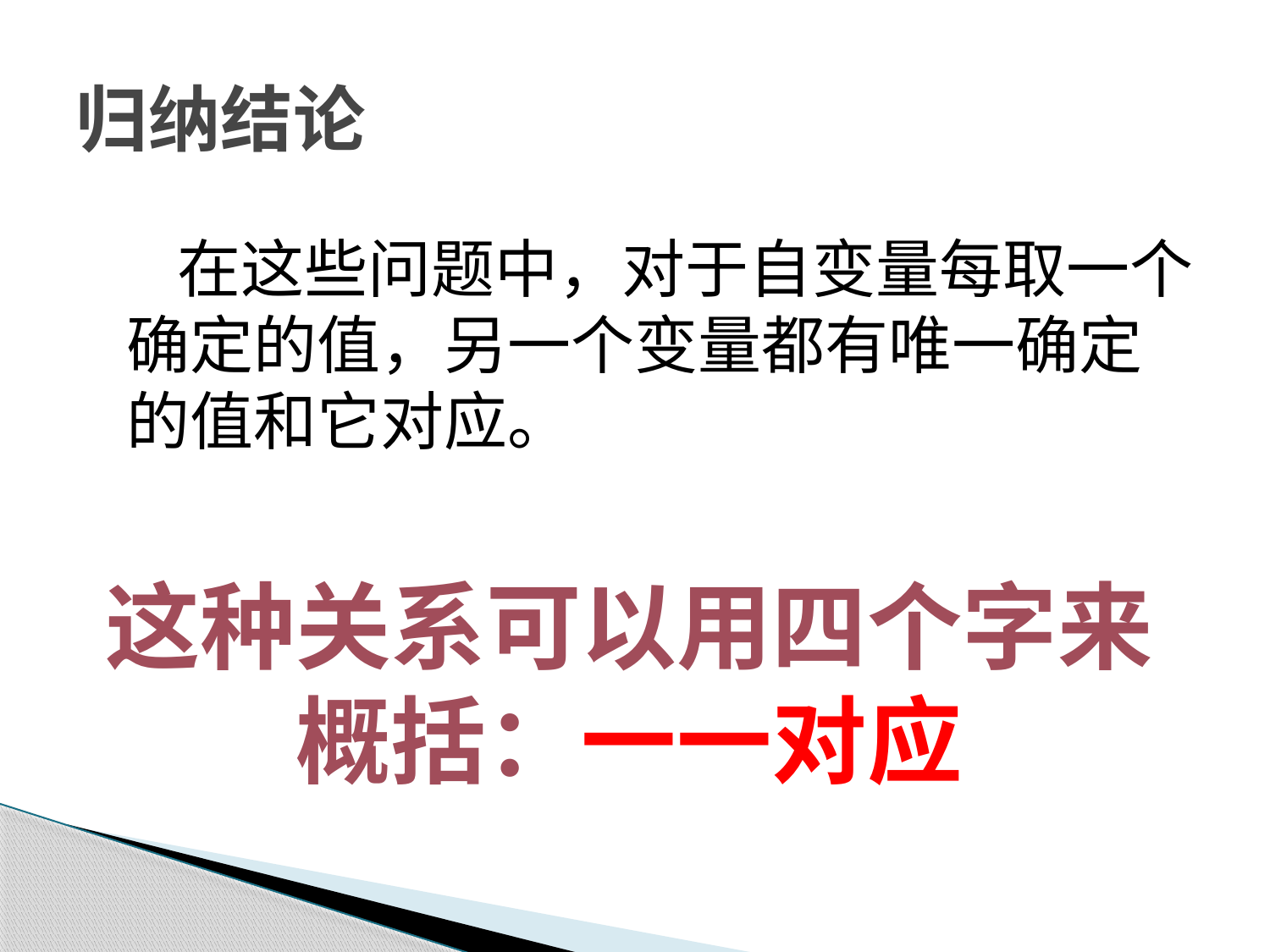

# 归纳结论
     在这些问题中，对于自变量每取一个确定的值，另一个变量都有唯一确定的值和它对应。
这种关系可以用四个字来
概括：一一对应